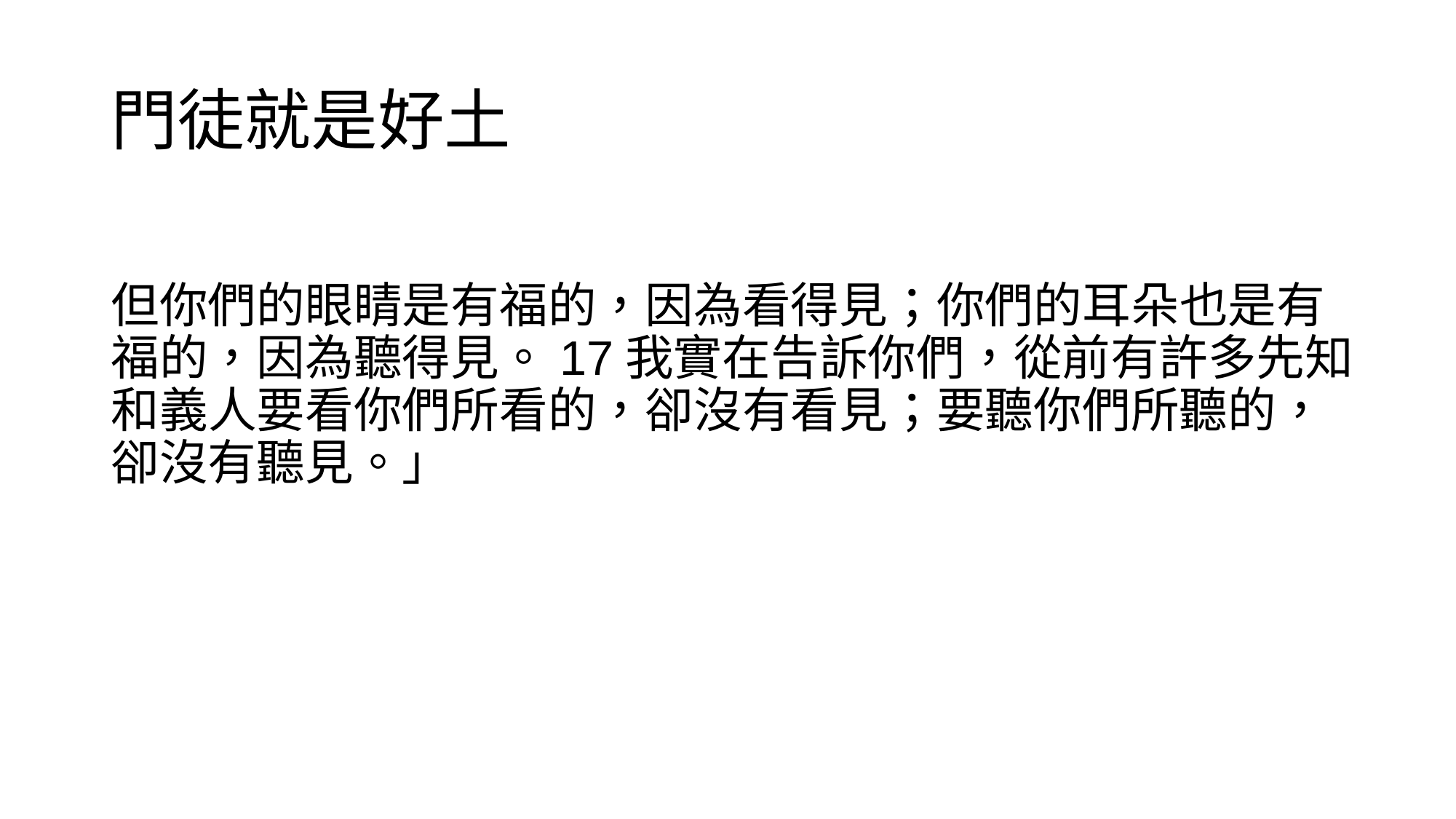

# 門徒就是好土

但你們的眼睛是有福的，因為看得見；你們的耳朵也是有福的，因為聽得見。17我實在告訴你們，從前有許多先知和義人要看你們所看的，卻沒有看見；要聽你們所聽的，卻沒有聽見。」